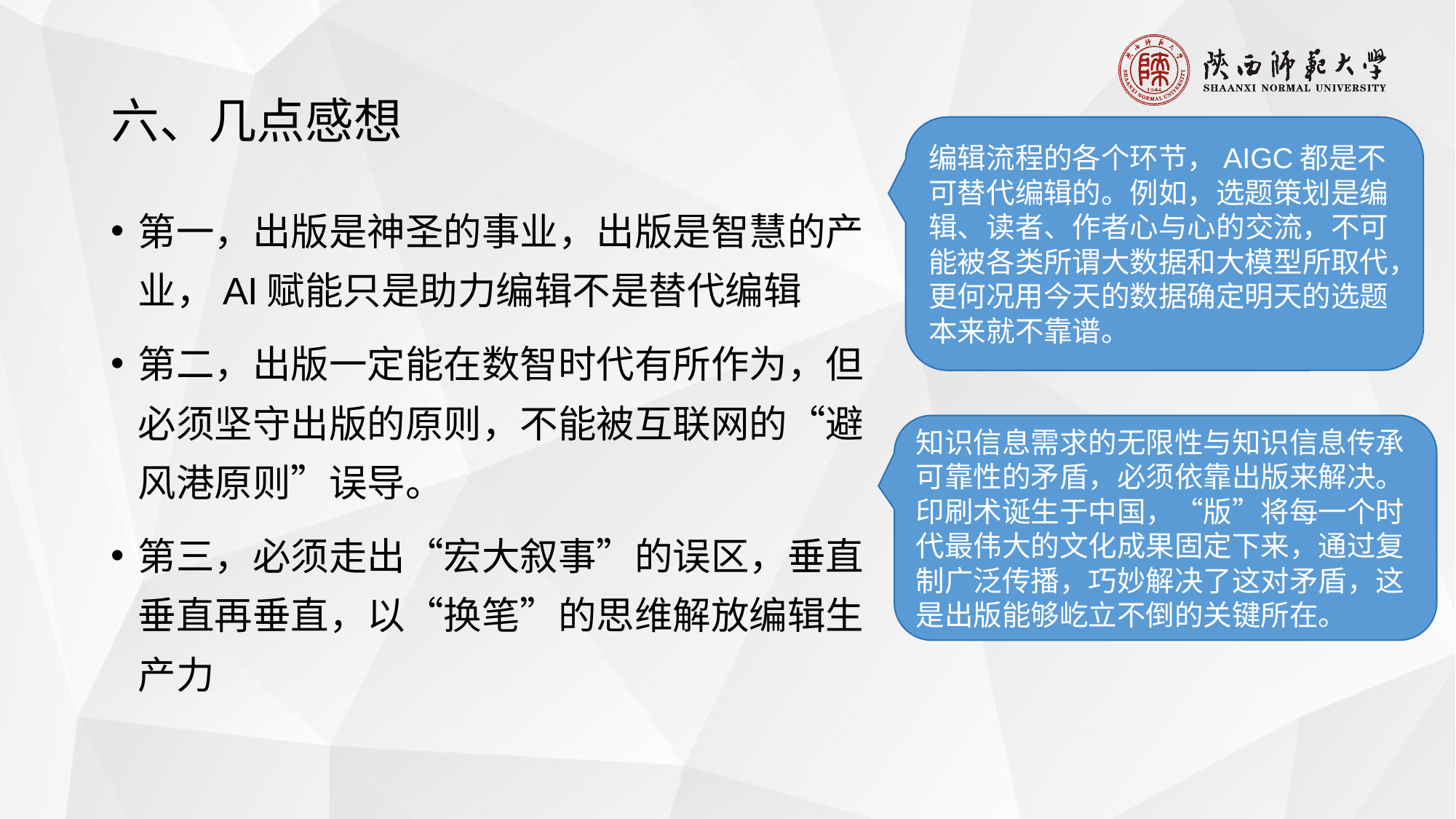

# 六、几点感想
编辑流程的各个环节，AIGC都是不可替代编辑的。例如，选题策划是编辑、读者、作者心与心的交流，不可能被各类所谓大数据和大模型所取代，更何况用今天的数据确定明天的选题本来就不靠谱。
第一，出版是神圣的事业，出版是智慧的产业，AI赋能只是助力编辑不是替代编辑
第二，出版一定能在数智时代有所作为，但必须坚守出版的原则，不能被互联网的“避风港原则”误导。
第三，必须走出“宏大叙事”的误区，垂直垂直再垂直，以“换笔”的思维解放编辑生产力

知识信息需求的无限性与知识信息传承可靠性的矛盾，必须依靠出版来解决。印刷术诞生于中国，“版”将每一个时代最伟大的文化成果固定下来，通过复制广泛传播，巧妙解决了这对矛盾，这是出版能够屹立不倒的关键所在。